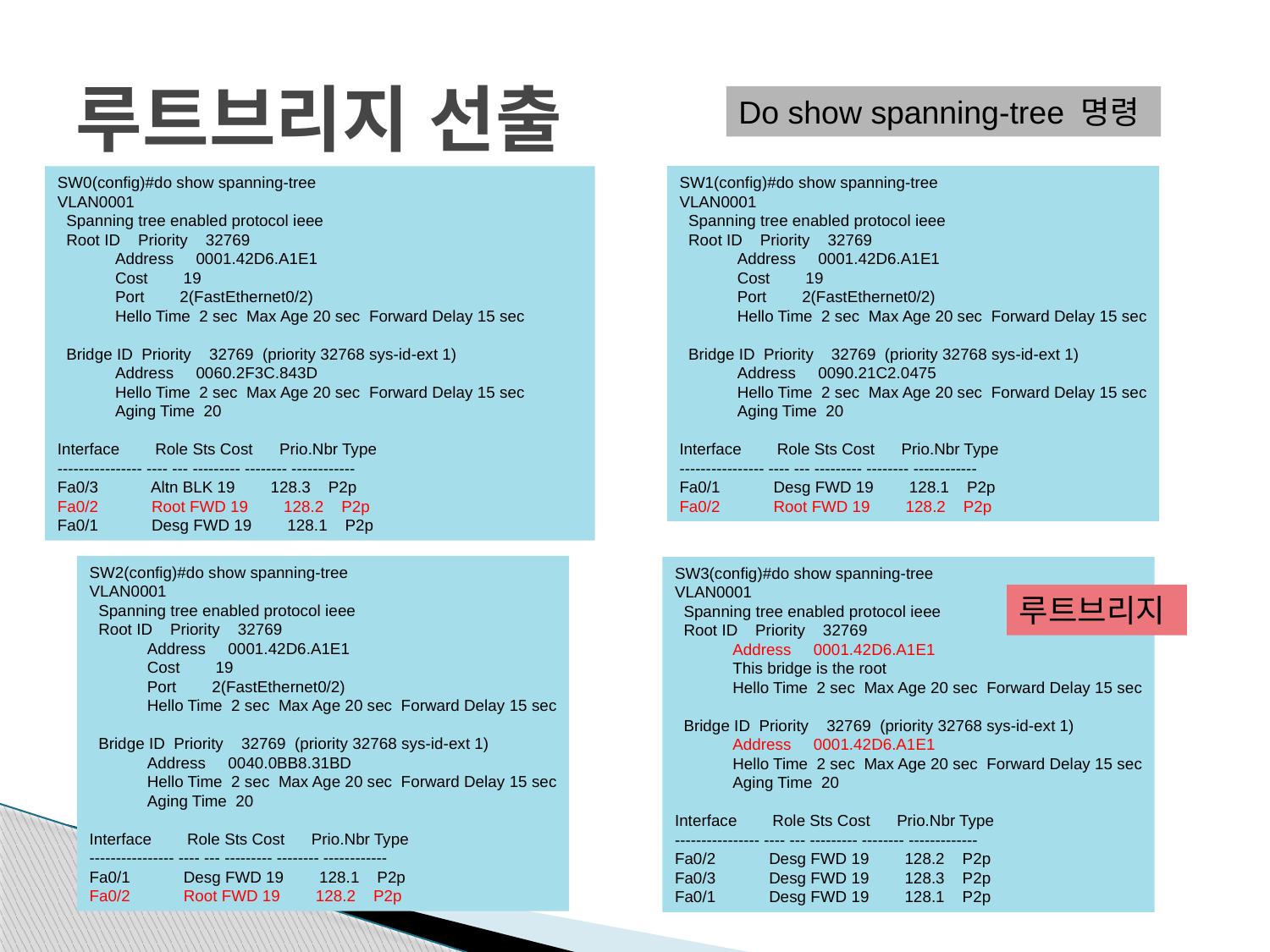

# 루트브리지 선출
Do show spanning-tree 명령
SW1(config)#do show spanning-tree
VLAN0001
  Spanning tree enabled protocol ieee
  Root ID    Priority    32769
             Address     0001.42D6.A1E1
             Cost        19
             Port        2(FastEthernet0/2)
             Hello Time  2 sec  Max Age 20 sec  Forward Delay 15 sec

  Bridge ID  Priority    32769  (priority 32768 sys-id-ext 1)
             Address     0090.21C2.0475
             Hello Time  2 sec  Max Age 20 sec  Forward Delay 15 sec
             Aging Time  20

Interface        Role Sts Cost      Prio.Nbr Type
---------------- ---- --- --------- -------- ------------
Fa0/1            Desg FWD 19        128.1    P2p
Fa0/2            Root FWD 19        128.2    P2p
SW0(config)#do show spanning-tree
VLAN0001
  Spanning tree enabled protocol ieee
  Root ID    Priority    32769
             Address     0001.42D6.A1E1
             Cost        19
             Port        2(FastEthernet0/2)
             Hello Time  2 sec  Max Age 20 sec  Forward Delay 15 sec

  Bridge ID  Priority    32769  (priority 32768 sys-id-ext 1)
             Address     0060.2F3C.843D
             Hello Time  2 sec  Max Age 20 sec  Forward Delay 15 sec
             Aging Time  20

Interface        Role Sts Cost      Prio.Nbr Type
---------------- ---- --- --------- -------- ------------
Fa0/3            Altn BLK 19        128.3    P2p
Fa0/2            Root FWD 19        128.2    P2p
Fa0/1            Desg FWD 19        128.1    P2p
SW2(config)#do show spanning-tree
VLAN0001
  Spanning tree enabled protocol ieee
  Root ID    Priority    32769
             Address     0001.42D6.A1E1
             Cost        19
             Port        2(FastEthernet0/2)
             Hello Time  2 sec  Max Age 20 sec  Forward Delay 15 sec

  Bridge ID  Priority    32769  (priority 32768 sys-id-ext 1)
             Address     0040.0BB8.31BD
             Hello Time  2 sec  Max Age 20 sec  Forward Delay 15 sec
             Aging Time  20

Interface        Role Sts Cost      Prio.Nbr Type
---------------- ---- --- --------- -------- ------------
Fa0/1            Desg FWD 19        128.1    P2p
Fa0/2            Root FWD 19        128.2    P2p
SW3(config)#do show spanning-tree
VLAN0001
  Spanning tree enabled protocol ieee
  Root ID    Priority    32769
             Address     0001.42D6.A1E1
             This bridge is the root
             Hello Time  2 sec  Max Age 20 sec  Forward Delay 15 sec

  Bridge ID  Priority    32769  (priority 32768 sys-id-ext 1)
             Address     0001.42D6.A1E1
             Hello Time  2 sec  Max Age 20 sec  Forward Delay 15 sec
             Aging Time  20

Interface        Role Sts Cost      Prio.Nbr Type
---------------- ---- --- --------- -------- -------------
Fa0/2            Desg FWD 19        128.2    P2p
Fa0/3            Desg FWD 19        128.3    P2p
Fa0/1            Desg FWD 19        128.1    P2p
루트브리지